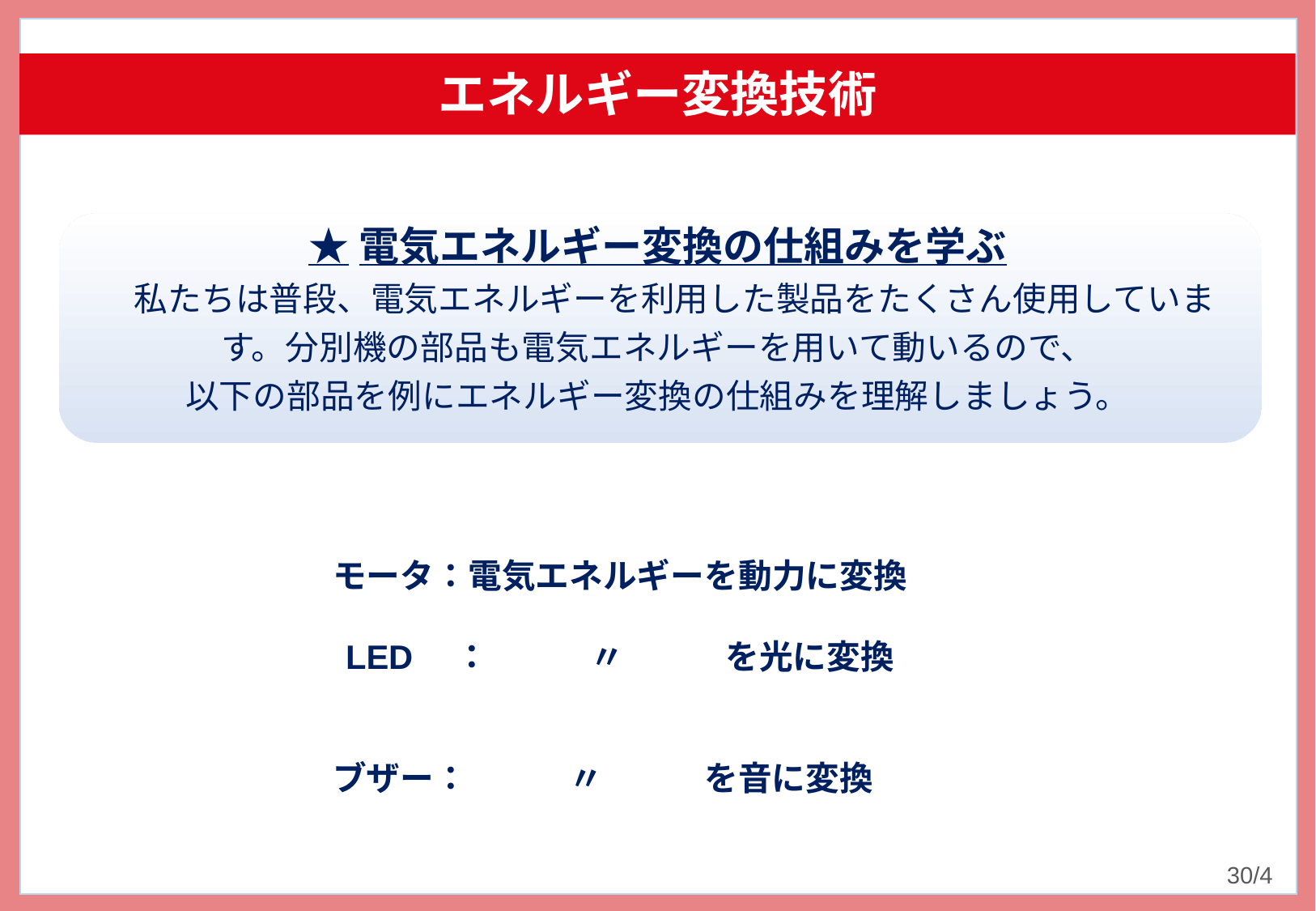

エネルギー変換技術
★電気エネルギー変換の仕組みを学ぶ
　私たちは普段、電気エネルギーを利用した製品をたくさん使用しています。分別機の部品も電気エネルギーを用いて動いるので、
以下の部品を例にエネルギー変換の仕組みを理解しましょう。

モータ：電気エネルギーを動力に変換

LED　：　　　〃　　　を光に変換

ブザー：　　　〃　　　を音に変換